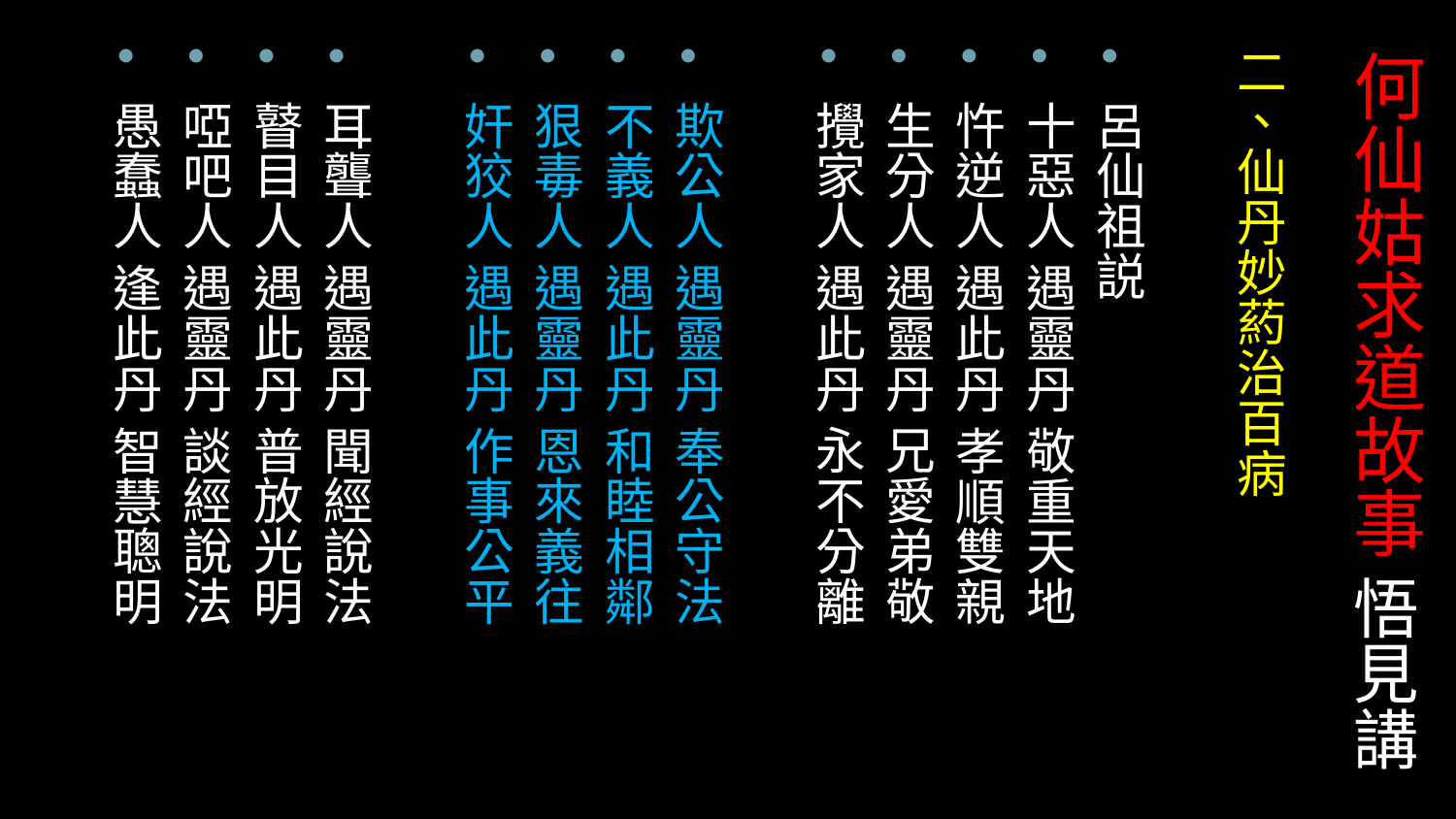

二、仙丹妙葯治百病

呂仙祖説
十惡人 遇靈丹 敬重天地
忤逆人 遇此丹 孝順雙親
生分人 遇靈丹 兄愛弟敬
攪家人 遇此丹 永不分離

欺公人 遇靈丹 奉公守法
不義人 遇此丹 和睦相鄰
狠毒人 遇靈丹 恩來義往
奸狡人 遇此丹 作事公平

耳聾人 遇靈丹 聞經說法
瞽目人 遇此丹 普放光明
啞吧人 遇靈丹 談經說法
愚蠢人 逢此丹 智慧聰明

# 何仙姑求道故事 悟見講